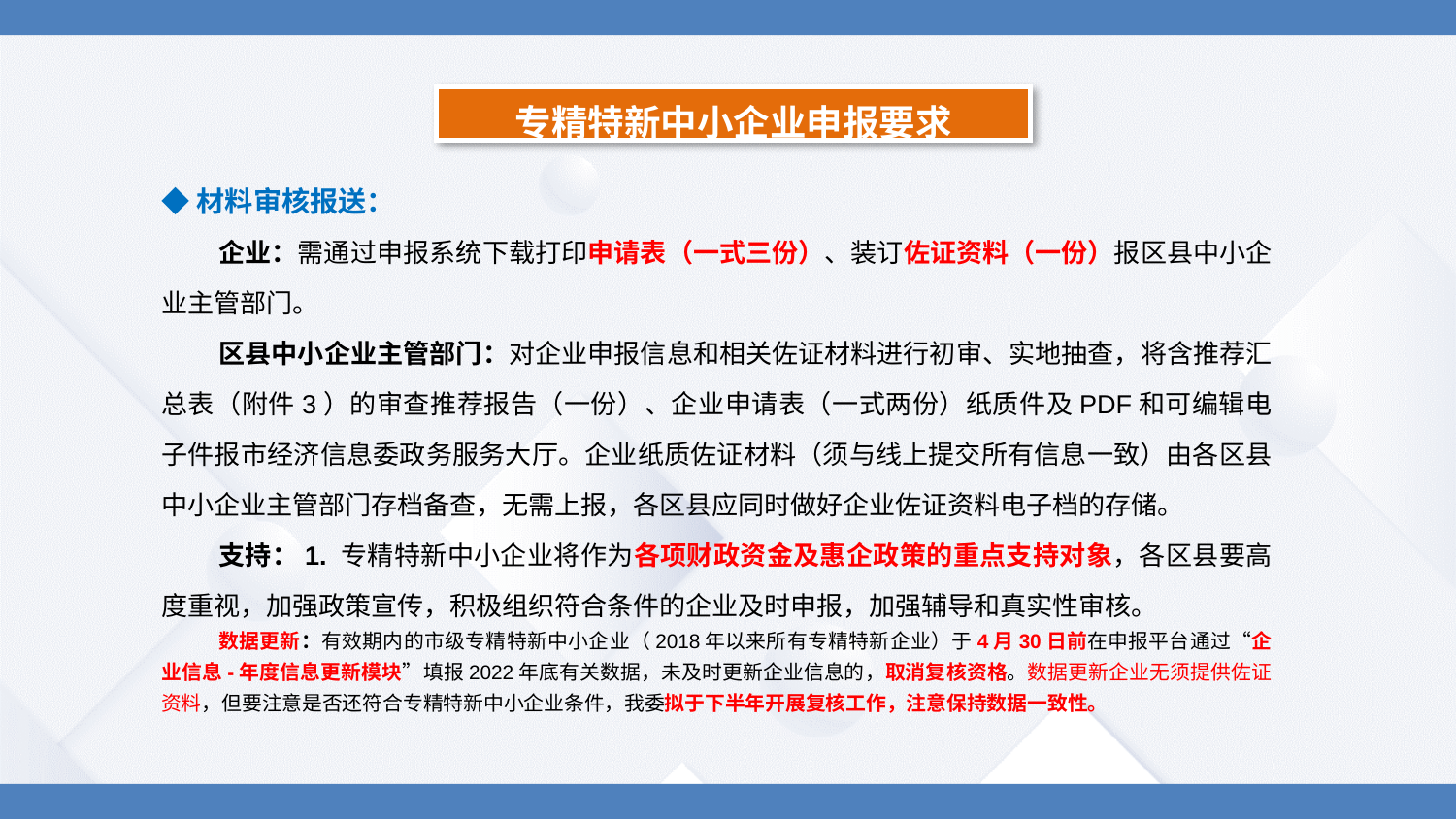

专精特新中小企业申报要求

◆材料审核报送：
企业：需通过申报系统下载打印申请表（一式三份）、装订佐证资料（一份）报区县中小企业主管部门。
区县中小企业主管部门：对企业申报信息和相关佐证材料进行初审、实地抽查，将含推荐汇总表（附件3）的审查推荐报告（一份）、企业申请表（一式两份）纸质件及PDF和可编辑电子件报市经济信息委政务服务大厅。企业纸质佐证材料（须与线上提交所有信息一致）由各区县中小企业主管部门存档备查，无需上报，各区县应同时做好企业佐证资料电子档的存储。
支持：1. 专精特新中小企业将作为各项财政资金及惠企政策的重点支持对象，各区县要高度重视，加强政策宣传，积极组织符合条件的企业及时申报，加强辅导和真实性审核。
数据更新：有效期内的市级专精特新中小企业（2018年以来所有专精特新企业）于4月30日前在申报平台通过“企业信息-年度信息更新模块”填报2022年底有关数据，未及时更新企业信息的，取消复核资格。数据更新企业无须提供佐证资料，但要注意是否还符合专精特新中小企业条件，我委拟于下半年开展复核工作，注意保持数据一致性。